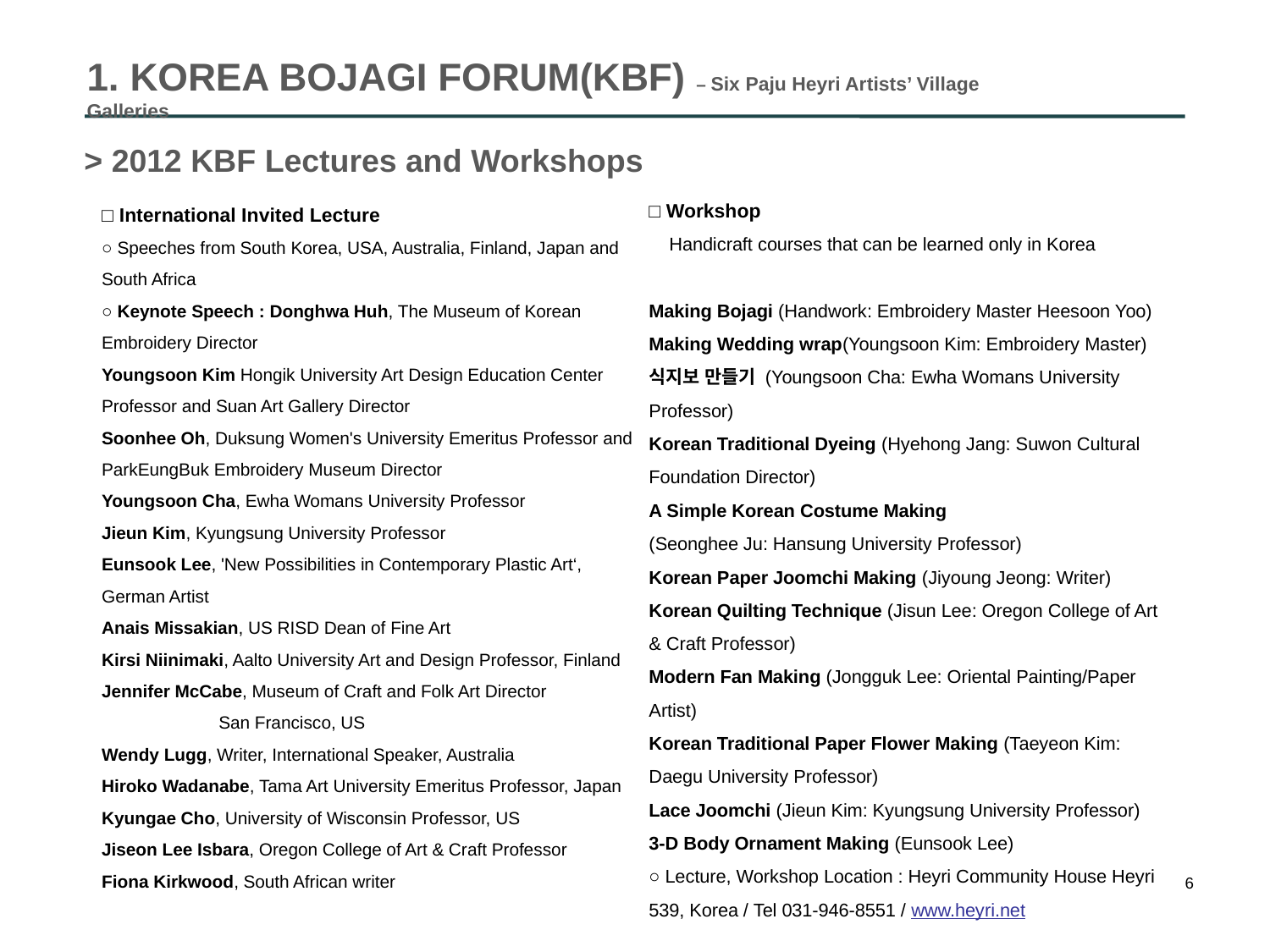

1. KOREA BOJAGI FORUM(KBF) – Six Paju Heyri Artists’ Village Galleries

> 2012 KBF Lectures and Workshops
□ Workshop
    Handicraft courses that can be learned only in Korea

Making Bojagi (Handwork: Embroidery Master Heesoon Yoo)
Making Wedding wrap(Youngsoon Kim: Embroidery Master)
식지보 만들기 (Youngsoon Cha: Ewha Womans University Professor)
Korean Traditional Dyeing (Hyehong Jang: Suwon Cultural Foundation Director)
A Simple Korean Costume Making
(Seonghee Ju: Hansung University Professor)
Korean Paper Joomchi Making (Jiyoung Jeong: Writer)
Korean Quilting Technique (Jisun Lee: Oregon College of Art & Craft Professor)
Modern Fan Making (Jongguk Lee: Oriental Painting/Paper Artist)
Korean Traditional Paper Flower Making (Taeyeon Kim: Daegu University Professor)
Lace Joomchi (Jieun Kim: Kyungsung University Professor)
3-D Body Ornament Making (Eunsook Lee)
○ Lecture, Workshop Location : Heyri Community House Heyri 539, Korea / Tel 031-946-8551 / www.heyri.net

□ International Invited Lecture
○ Speeches from South Korea, USA, Australia, Finland, Japan and South Africa
○ Keynote Speech : Donghwa Huh, The Museum of Korean Embroidery Director
Youngsoon Kim Hongik University Art Design Education Center Professor and Suan Art Gallery Director
Soonhee Oh, Duksung Women's University Emeritus Professor and ParkEungBuk Embroidery Museum Director
Youngsoon Cha, Ewha Womans University Professor
Jieun Kim, Kyungsung University Professor
Eunsook Lee, 'New Possibilities in Contemporary Plastic Art‘, German Artist
Anais Missakian, US RISD Dean of Fine Art
Kirsi Niinimaki, Aalto University Art and Design Professor, Finland
Jennifer McCabe, Museum of Craft and Folk Art Director
                        San Francisco, US
Wendy Lugg, Writer, International Speaker, Australia
Hiroko Wadanabe, Tama Art University Emeritus Professor, Japan
Kyungae Cho, University of Wisconsin Professor, US
Jiseon Lee Isbara, Oregon College of Art & Craft Professor
Fiona Kirkwood, South African writer
6